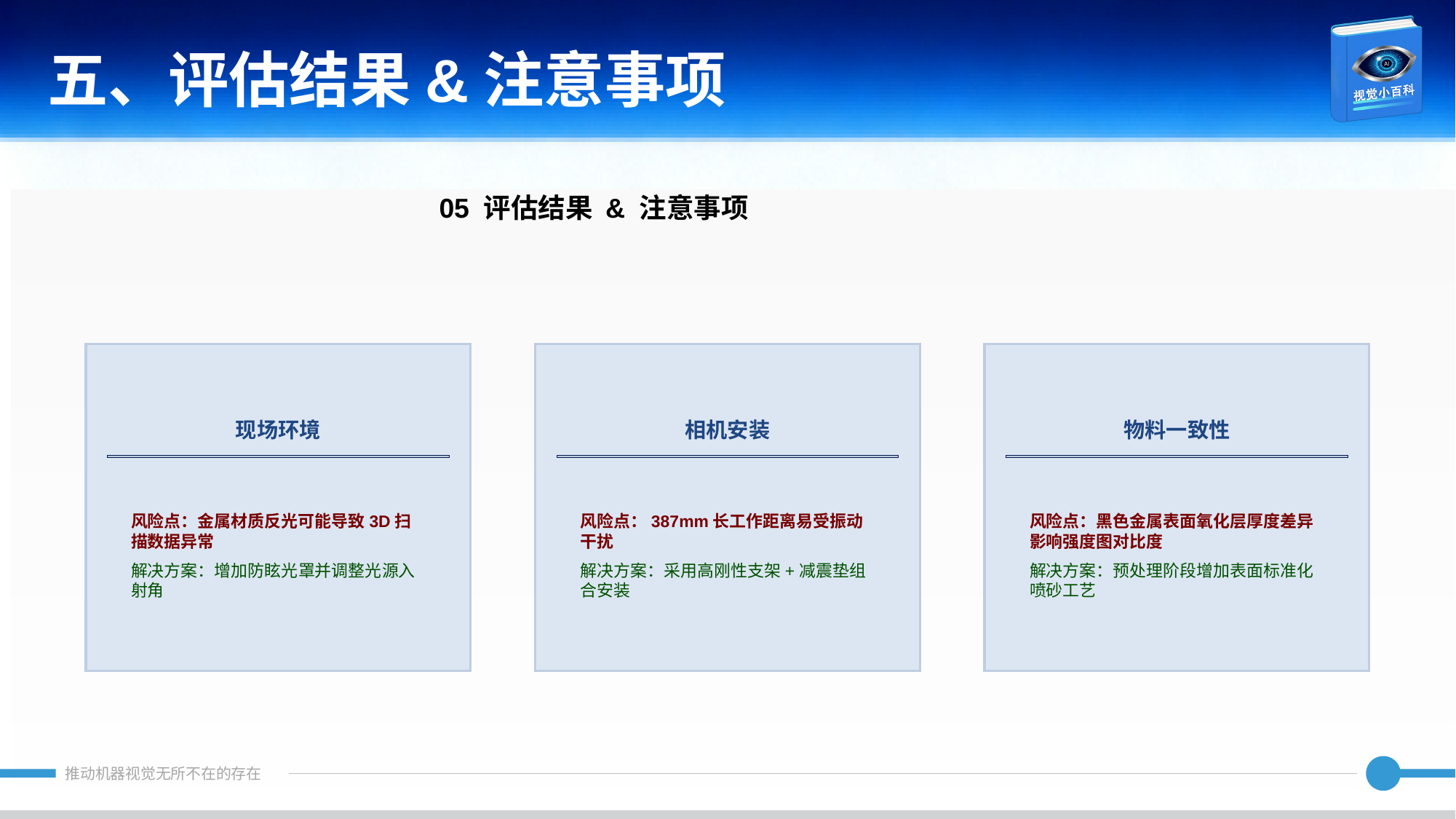

五、评估结果&注意事项

05 评估结果 & 注意事项

现场环境

相机安装

物料一致性

风险点：金属材质反光可能导致3D扫描数据异常
解决方案：增加防眩光罩并调整光源入射角

风险点：387mm长工作距离易受振动干扰
解决方案：采用高刚性支架+减震垫组合安装

风险点：黑色金属表面氧化层厚度差异影响强度图对比度
解决方案：预处理阶段增加表面标准化喷砂工艺
11